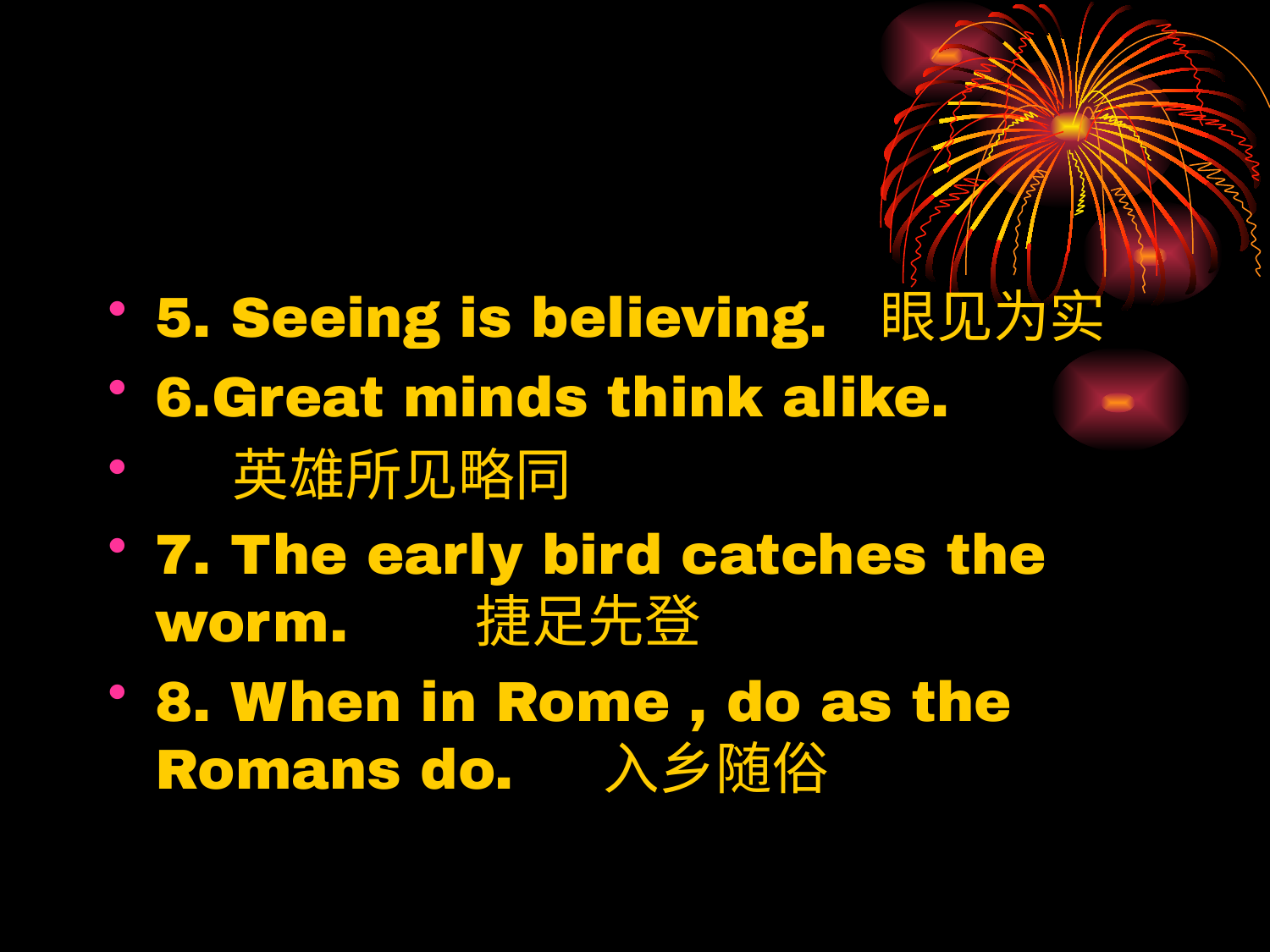

5. Seeing is believing.  眼见为实
6.Great minds think alike.
     英雄所见略同
7. The early bird catches the     worm.      捷足先登
8. When in Rome , do as the Romans do.    入乡随俗